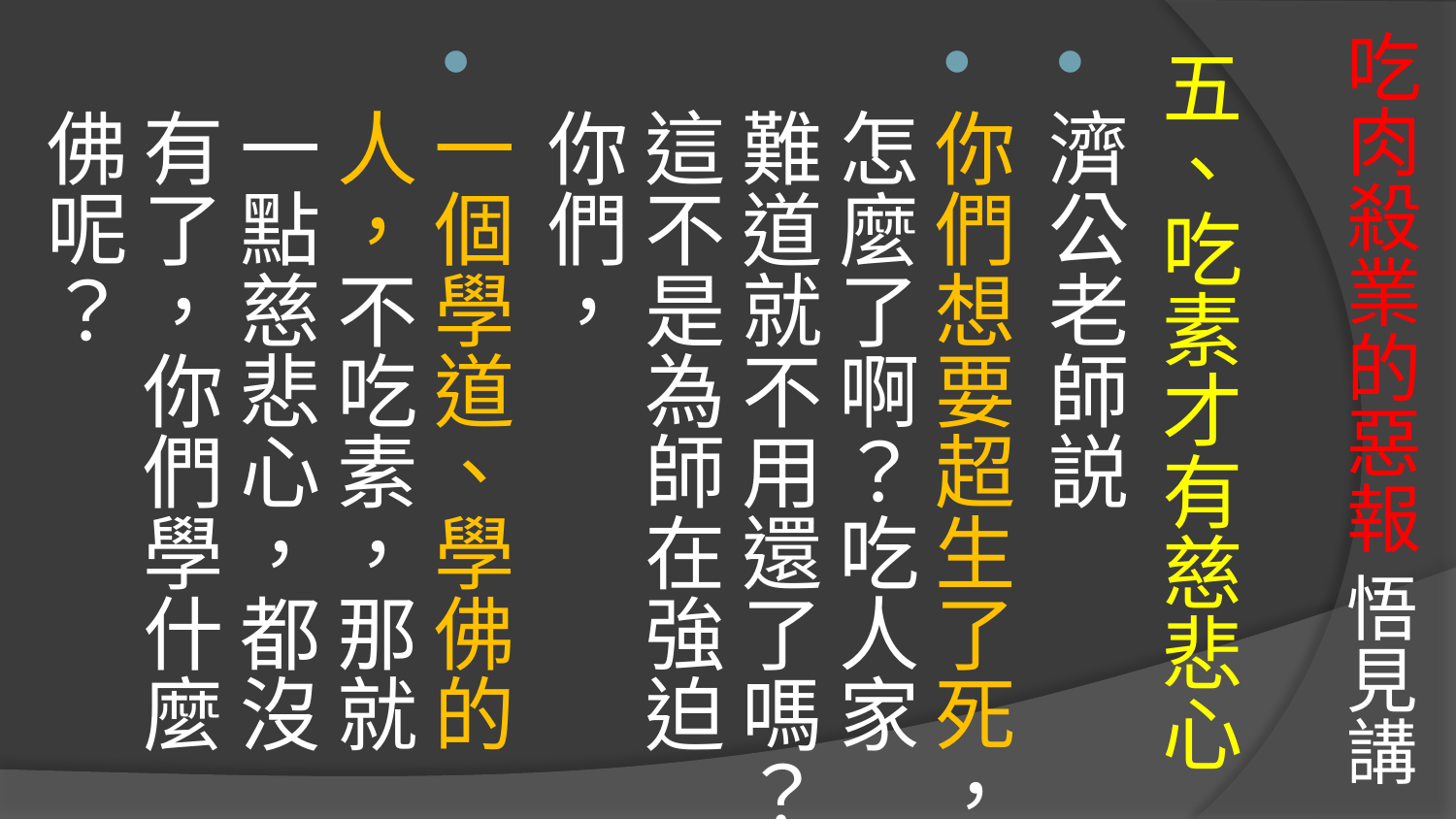

# 吃肉殺業的惡報 悟見講
五、吃素才有慈悲心
濟公老師説
你們想要超生了死，怎麼了啊？吃人家難道就不用還了嗎？這不是為師在強迫你們，
一個學道、學佛的人，不吃素，那就一點慈悲心，都沒有了，你們學什麼佛呢？